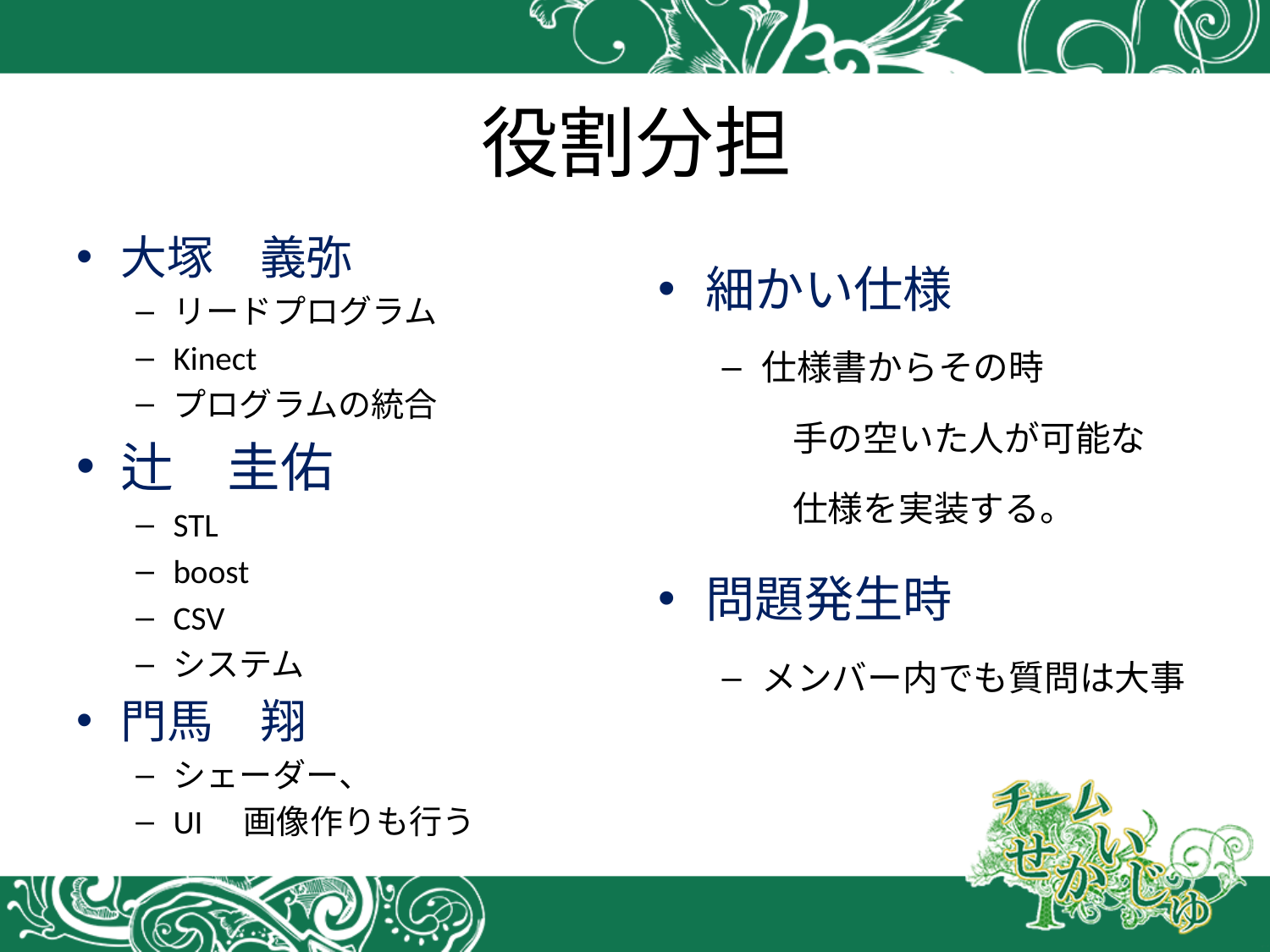

# 役割分担
大塚　義弥
リードプログラム
Kinect
プログラムの統合
辻　圭佑
STL
boost
CSV
システム
門馬　翔
シェーダー、
UI　画像作りも行う
細かい仕様
仕様書からその時
　　手の空いた人が可能な
　　仕様を実装する。
問題発生時
メンバー内でも質問は大事